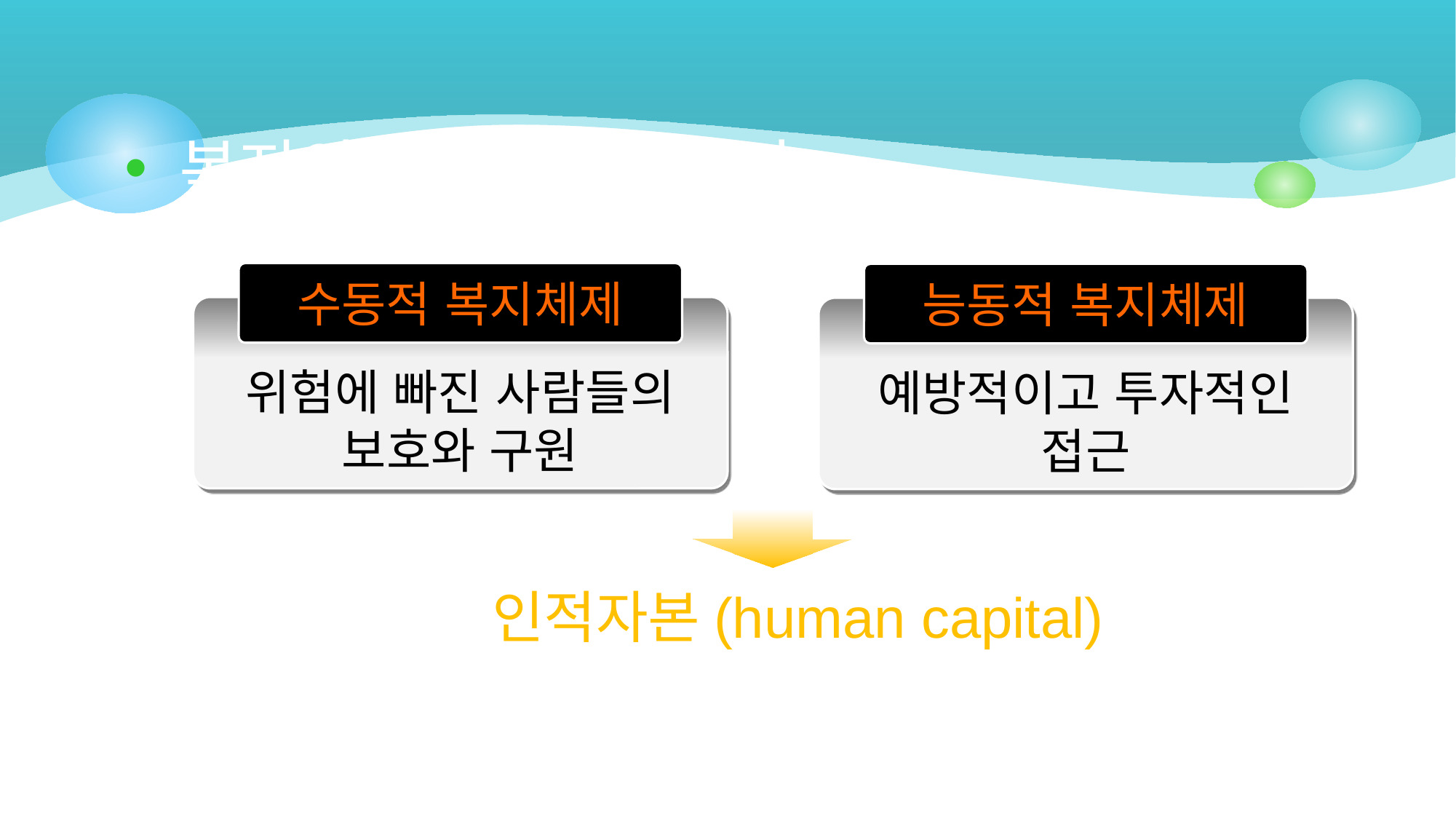

복지의 21세기형 대안
수동적 복지체제
능동적 복지체제
위험에 빠진 사람들의 보호와 구원
예방적이고 투자적인 접근

시민들의 인적자본(human capital)을 증진